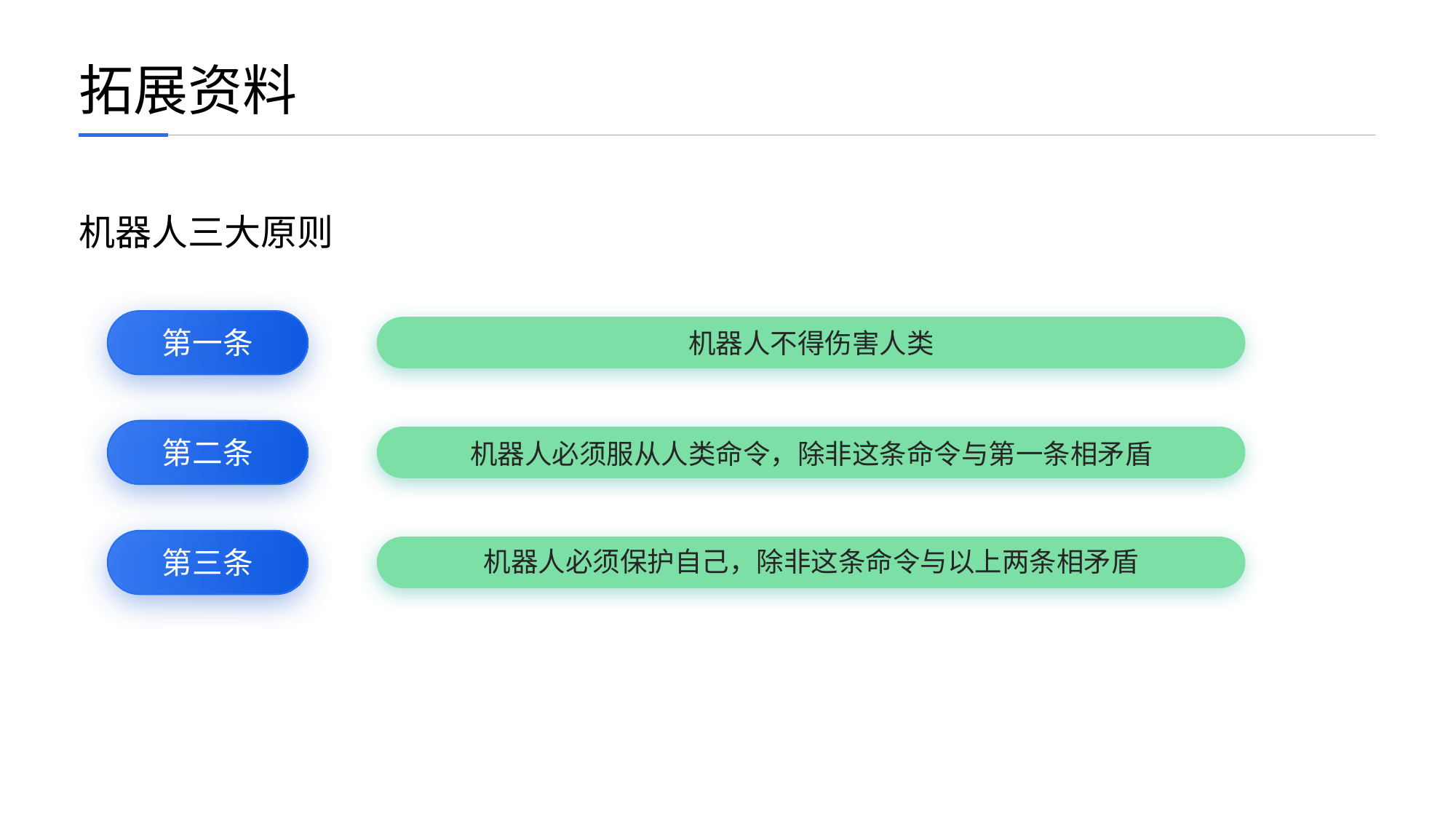

拓展资料
机器人三大原则

第一条
机器人不得伤害人类

第二条
机器人必须服从人类命令，除非这条命令与第一条相矛盾

第三条
机器人必须保护自己，除非这条命令与以上两条相矛盾